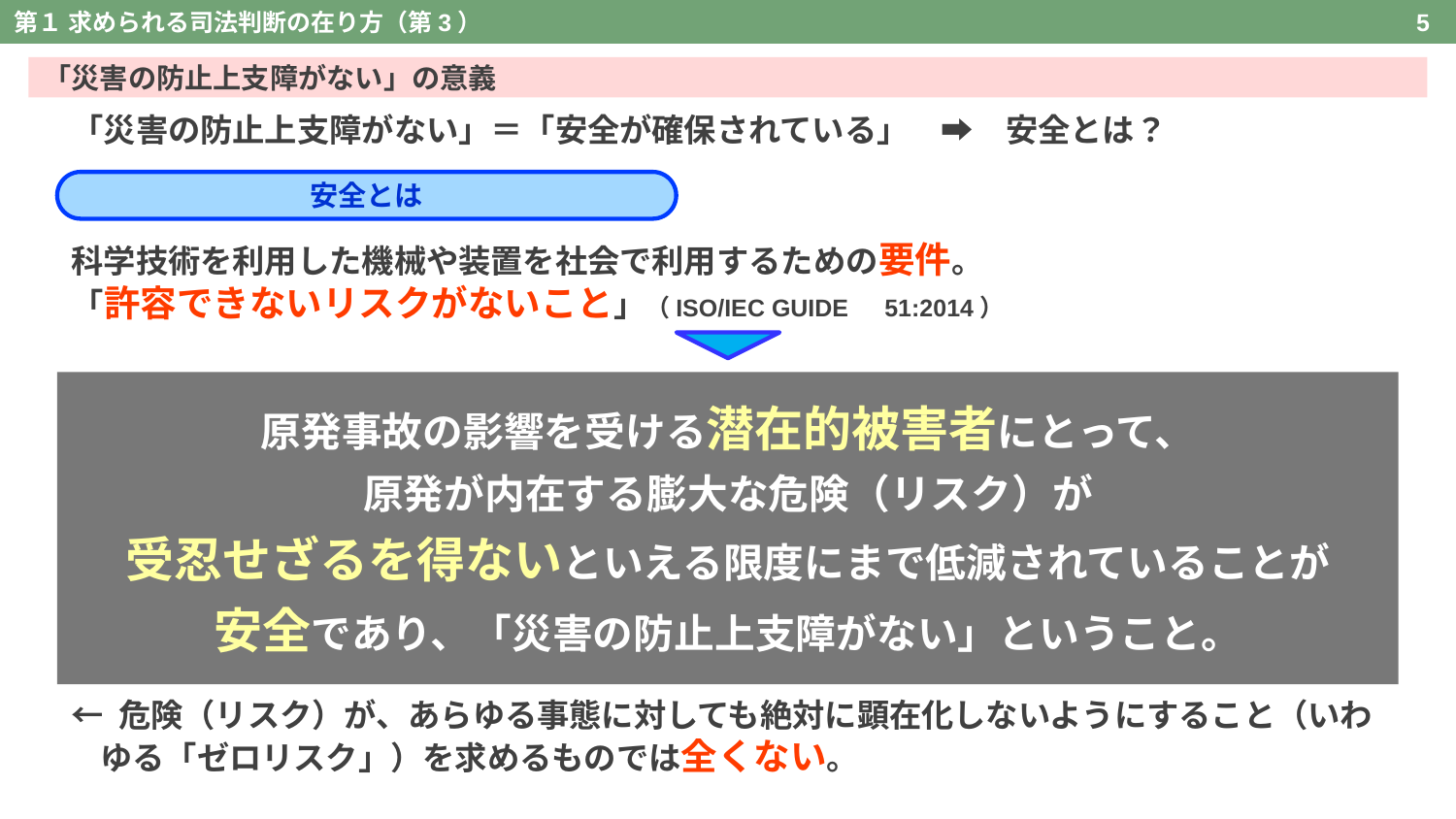

第１ 求められる司法判断の在り方（第3）
5
「災害の防止上支障がない」の意義
「災害の防止上支障がない」＝「安全が確保されている」　➡　安全とは？
安全とは
科学技術を利用した機械や装置を社会で利用するための要件。
「許容できないリスクがないこと」（ISO/IEC GUIDE　51:2014）

原発事故の影響を受ける潜在的被害者にとって、
原発が内在する膨大な危険（リスク）が
受忍せざるを得ないといえる限度にまで低減されていることが
安全であり、「災害の防止上支障がない」ということ。
← 危険（リスク）が、あらゆる事態に対しても絶対に顕在化しないようにすること（いわゆる「ゼロリスク」）を求めるものでは全くない。